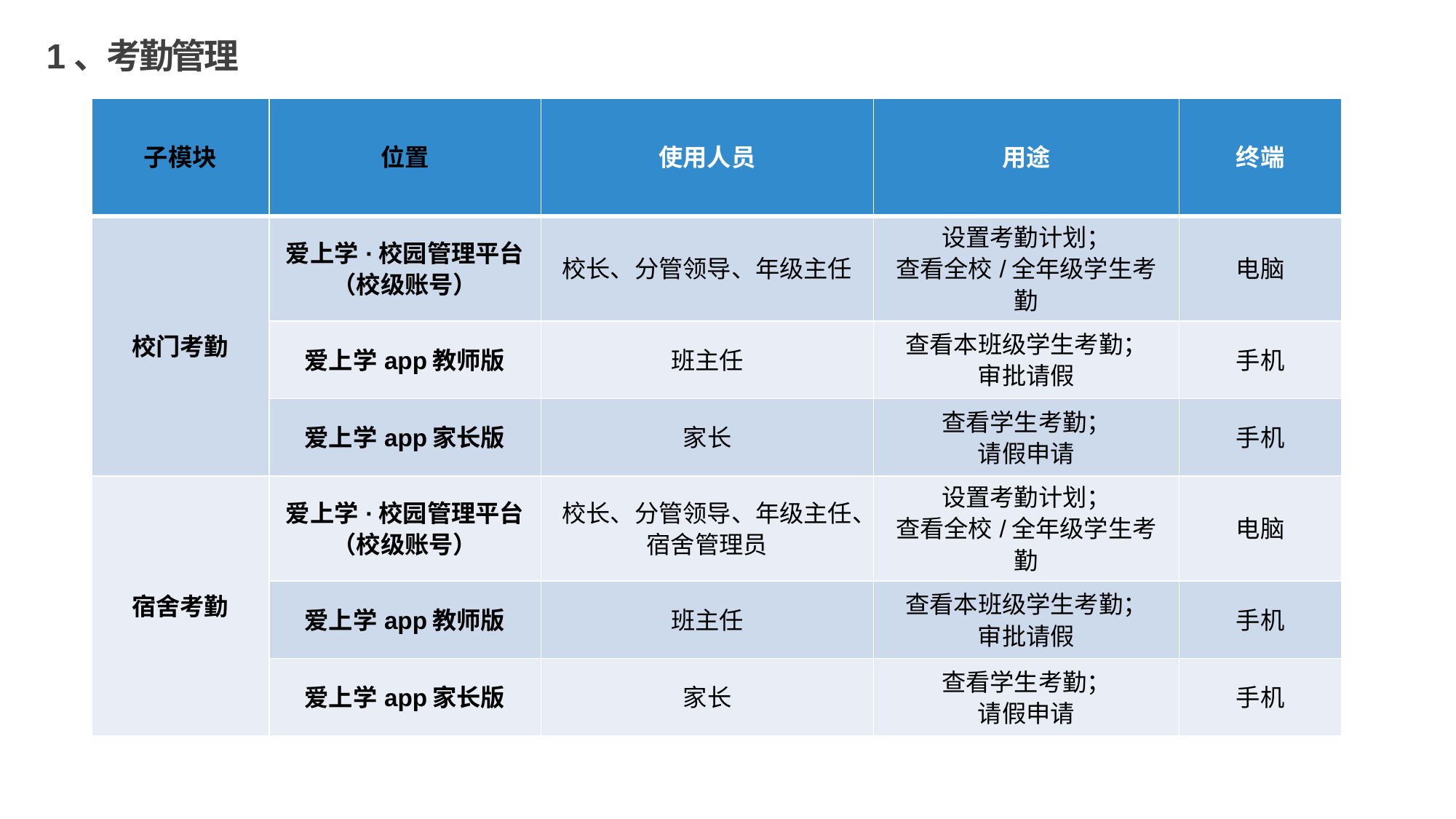

1、考勤管理
| 子模块 | 位置 | 使用人员 | 用途 | 终端 |
| --- | --- | --- | --- | --- |
| 校门考勤 | 爱上学·校园管理平台（校级账号） | 校长、分管领导、年级主任 | 设置考勤计划； 查看全校/全年级学生考勤 | 电脑 |
|  | 爱上学app教师版 | 班主任 | 查看本班级学生考勤； 审批请假 | 手机 |
|  | 爱上学app家长版 | 家长 | 查看学生考勤； 请假申请 | 手机 |
| 宿舍考勤 | 爱上学·校园管理平台（校级账号） | 校长、分管领导、年级主任、宿舍管理员 | 设置考勤计划； 查看全校/全年级学生考勤 | 电脑 |
|  | 爱上学app教师版 | 班主任 | 查看本班级学生考勤； 审批请假 | 手机 |
|  | 爱上学app家长版 | 家长 | 查看学生考勤； 请假申请 | 手机 |